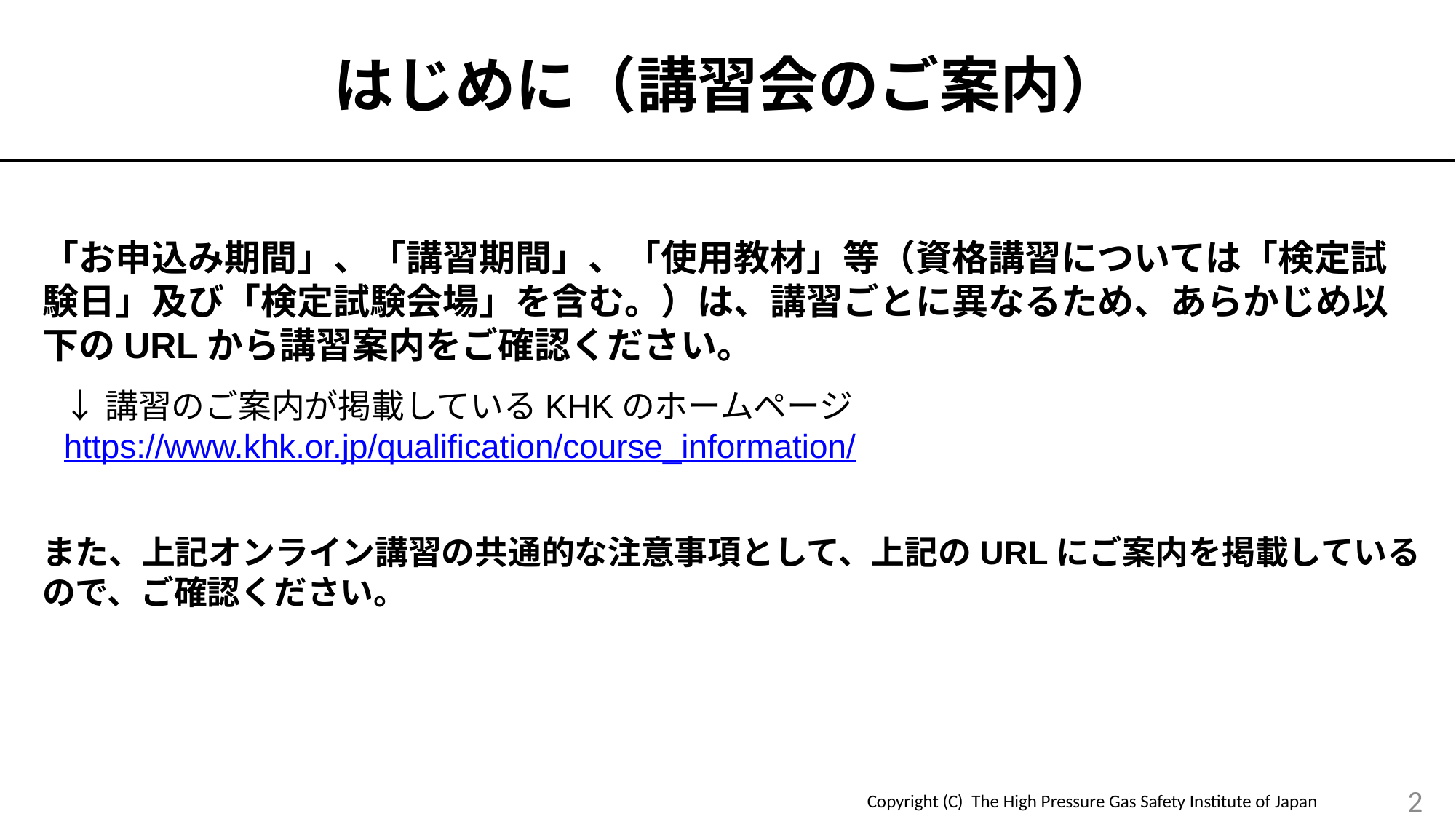

# はじめに（講習会のご案内）
「お申込み期間」、「講習期間」、「使用教材」等（資格講習については「検定試験日」及び「検定試験会場」を含む。）は、講習ごとに異なるため、あらかじめ以下のURLから講習案内をご確認ください。

↓講習のご案内が掲載しているKHKのホームページ
https://www.khk.or.jp/qualification/course_information/

また、上記オンライン講習の共通的な注意事項として、上記のURLにご案内を掲載しているので、ご確認ください。
2